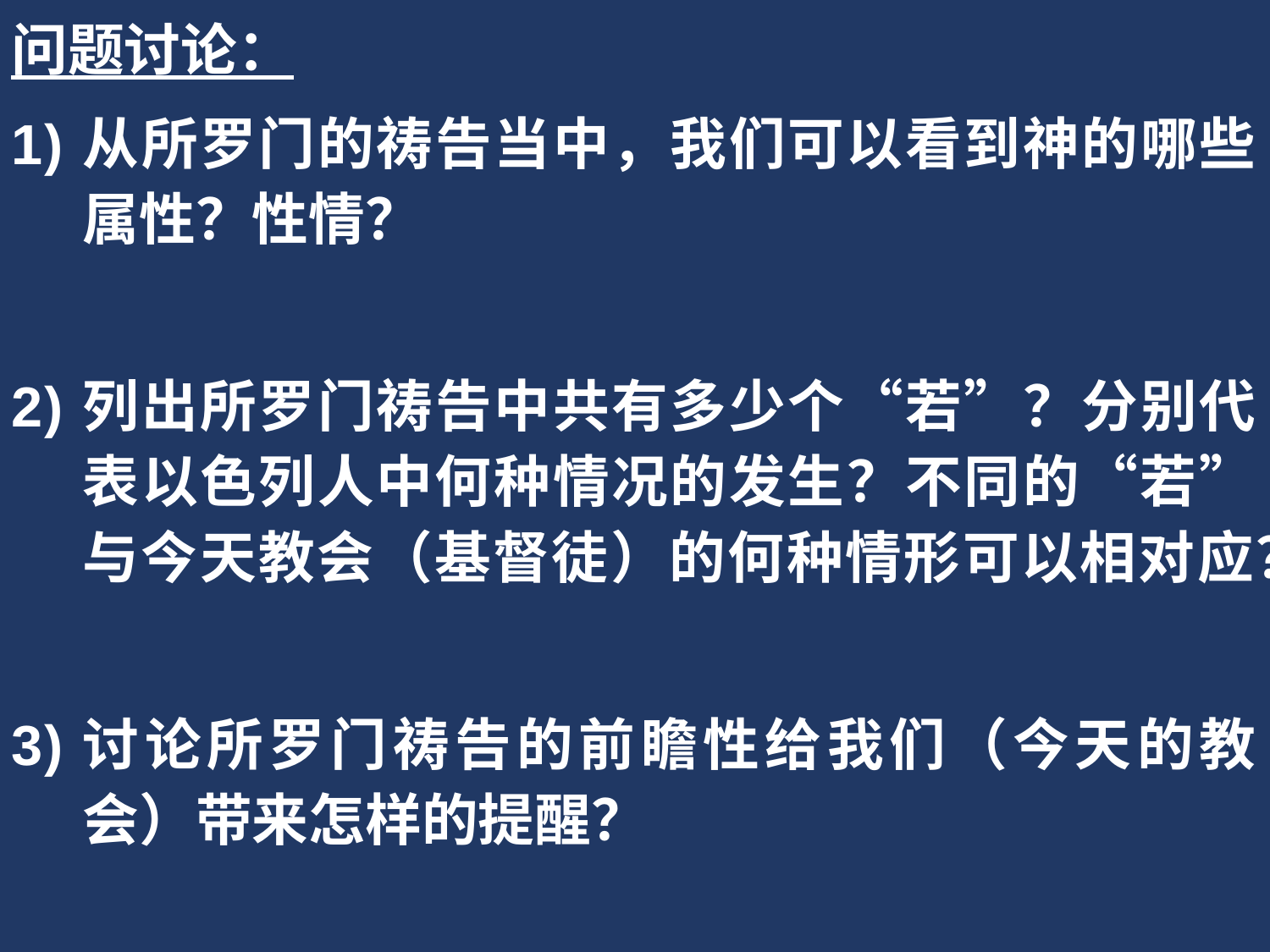

问题讨论：
从所罗门的祷告当中，我们可以看到神的哪些属性？性情？

列出所罗门祷告中共有多少个“若”？分别代表以色列人中何种情况的发生？不同的“若”与今天教会（基督徒）的何种情形可以相对应？

讨论所罗门祷告的前瞻性给我们（今天的教会）带来怎样的提醒？